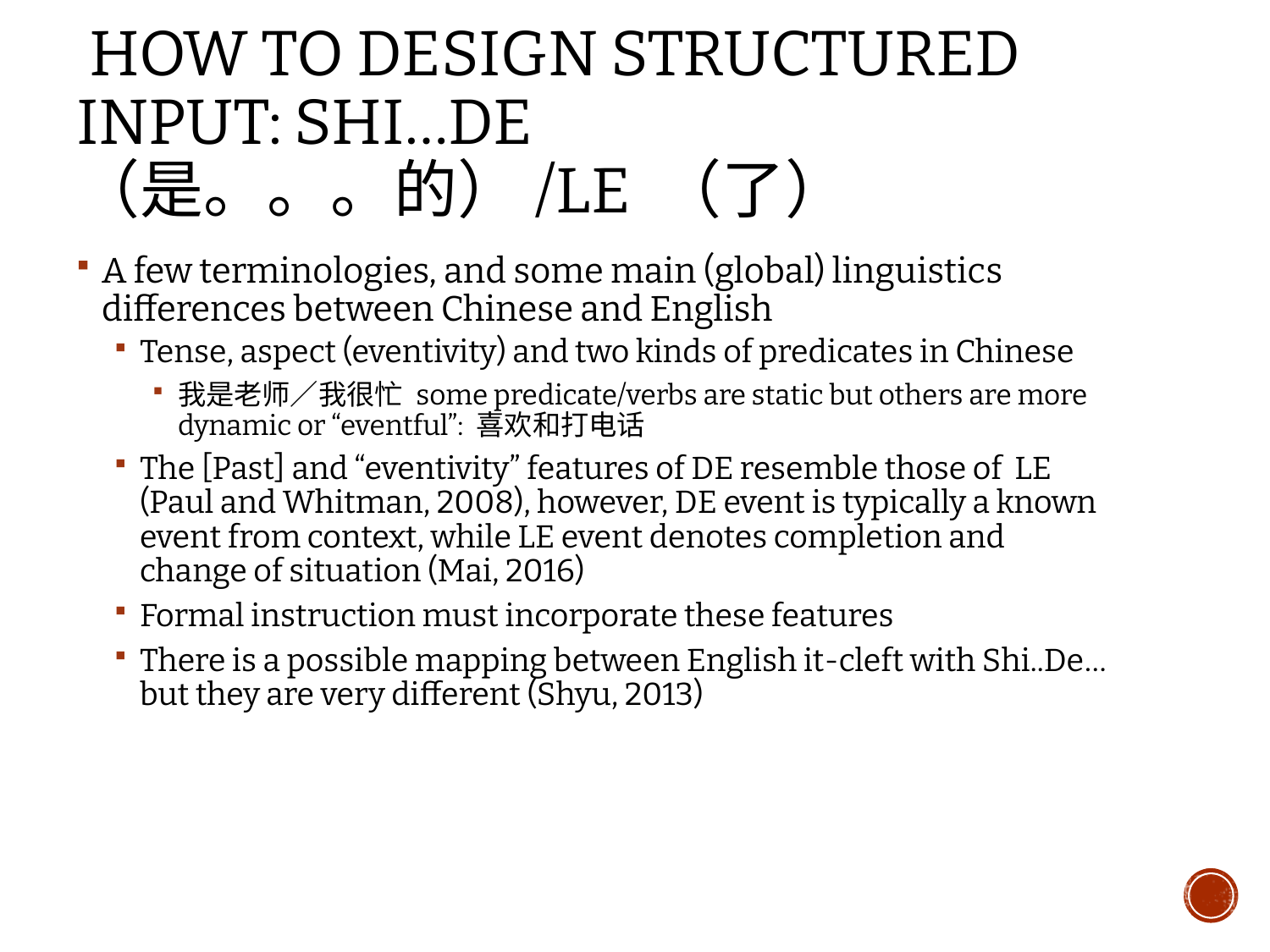

# How to design structured input: shi…de （是。。。的）/Le （了）
A few terminologies, and some main (global) linguistics differences between Chinese and English
Tense, aspect (eventivity) and two kinds of predicates in Chinese
我是老师／我很忙 some predicate/verbs are static but others are more dynamic or “eventful”: 喜欢和打电话
The [Past] and “eventivity” features of DE resemble those of  LE (Paul and Whitman, 2008), however, DE event is typically a known event from context, while LE event denotes completion and change of situation (Mai, 2016)
Formal instruction must incorporate these features
There is a possible mapping between English it-cleft with Shi..De…but they are very different (Shyu, 2013)